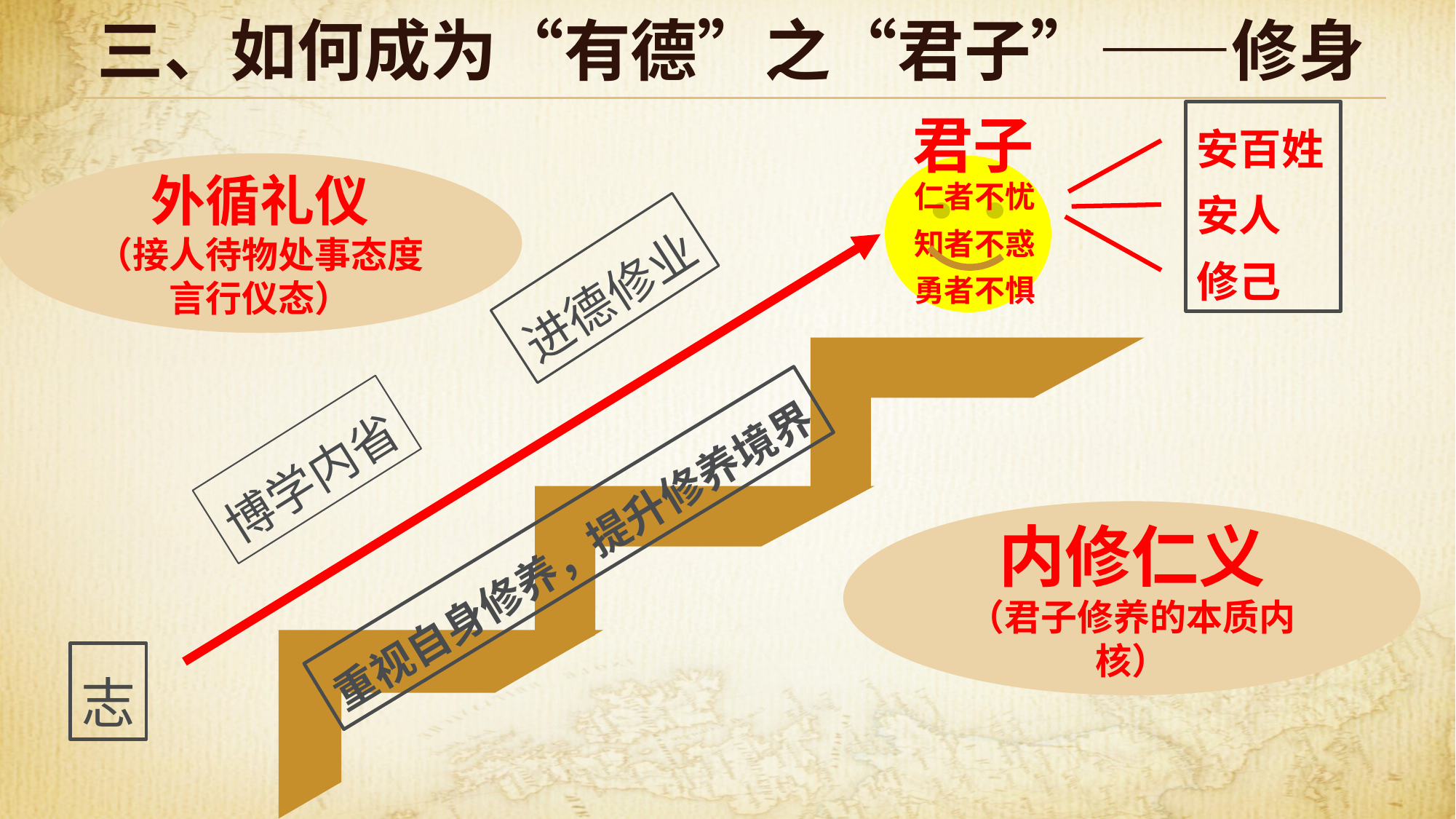

# 三、如何成为“有德”之“君子”——修身
君子

安百姓
安人
修己
外循礼仪
（接人待物处事态度言行仪态）

仁者不忧
知者不惑
勇者不惧

进德修业

博学内省

内修仁义
（君子修养的本质内核）
重视自身修养，提升修养境界

志